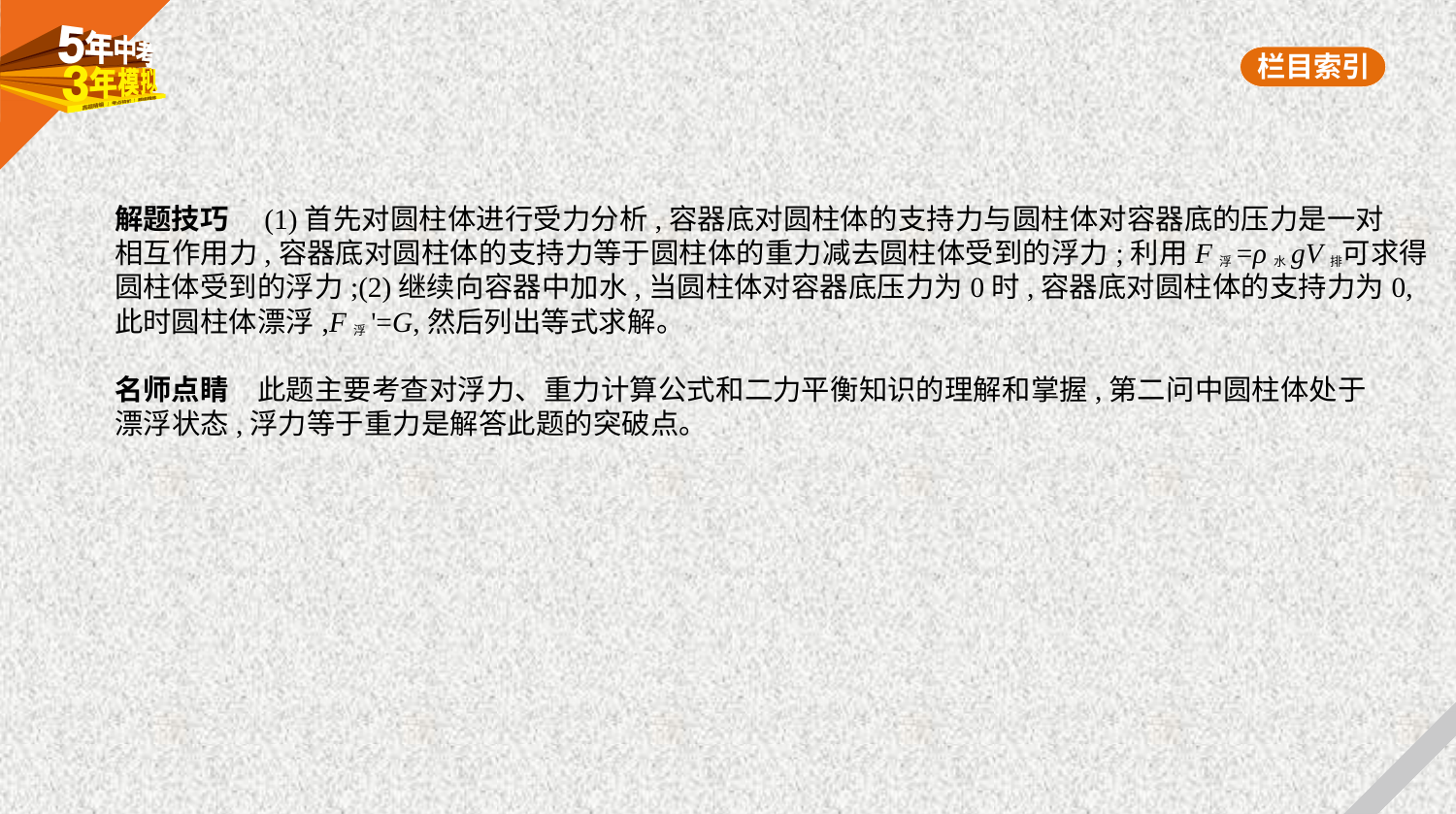

解题技巧　(1)首先对圆柱体进行受力分析,容器底对圆柱体的支持力与圆柱体对容器底的压力是一对
相互作用力,容器底对圆柱体的支持力等于圆柱体的重力减去圆柱体受到的浮力;利用F浮=ρ水gV排可求得
圆柱体受到的浮力;(2)继续向容器中加水,当圆柱体对容器底压力为0时,容器底对圆柱体的支持力为0,
此时圆柱体漂浮,F浮'=G,然后列出等式求解。
名师点睛　此题主要考查对浮力、重力计算公式和二力平衡知识的理解和掌握,第二问中圆柱体处于
漂浮状态,浮力等于重力是解答此题的突破点。